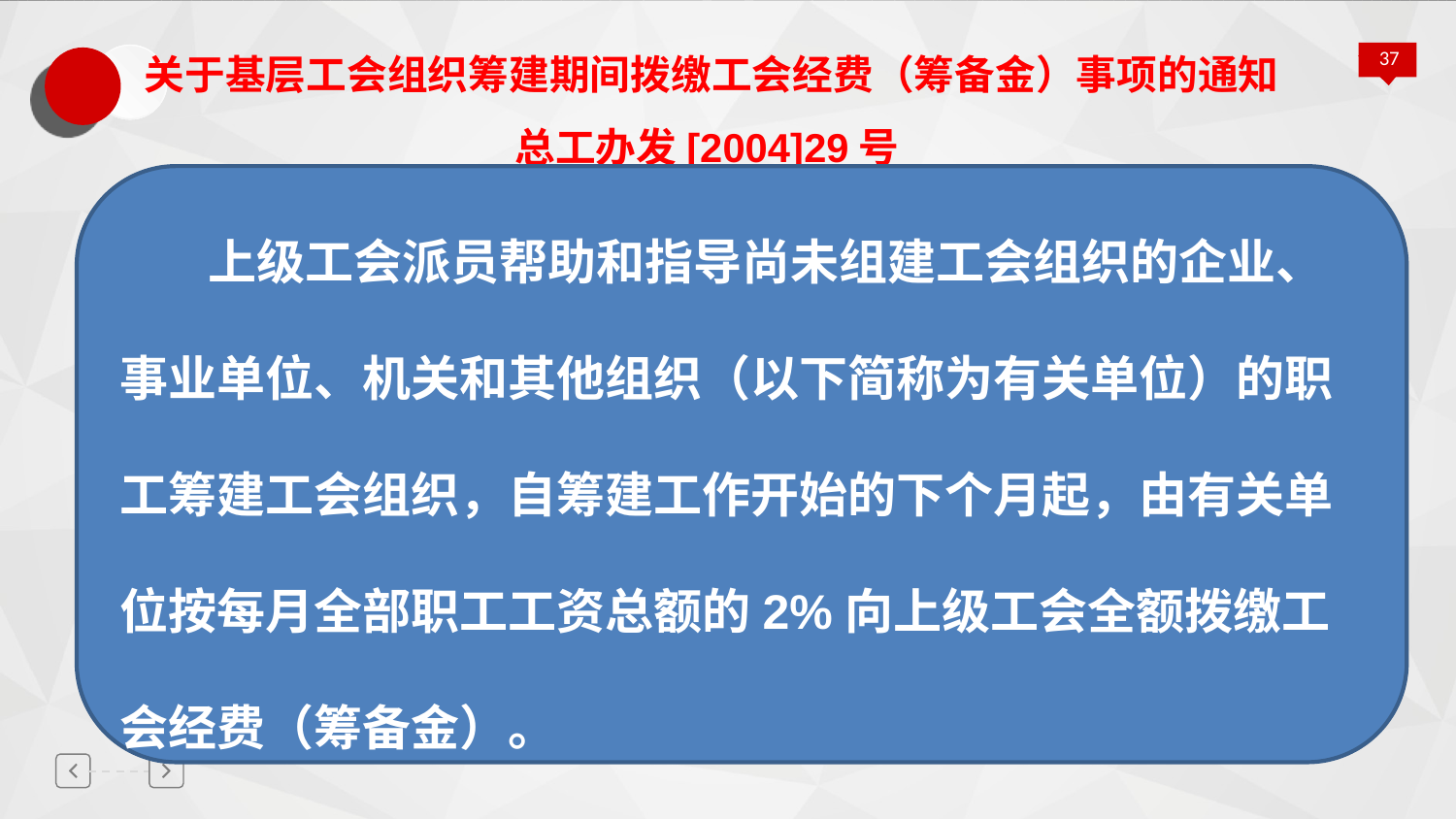

# 关于基层工会组织筹建期间拨缴工会经费（筹备金）事项的通知 总工办发[2004]29号
       上级工会派员帮助和指导尚未组建工会组织的企业、事业单位、机关和其他组织（以下简称为有关单位）的职工筹建工会组织，自筹建工作开始的下个月起，由有关单位按每月全部职工工资总额的2%向上级工会全额拨缴工会经费（筹备金）。